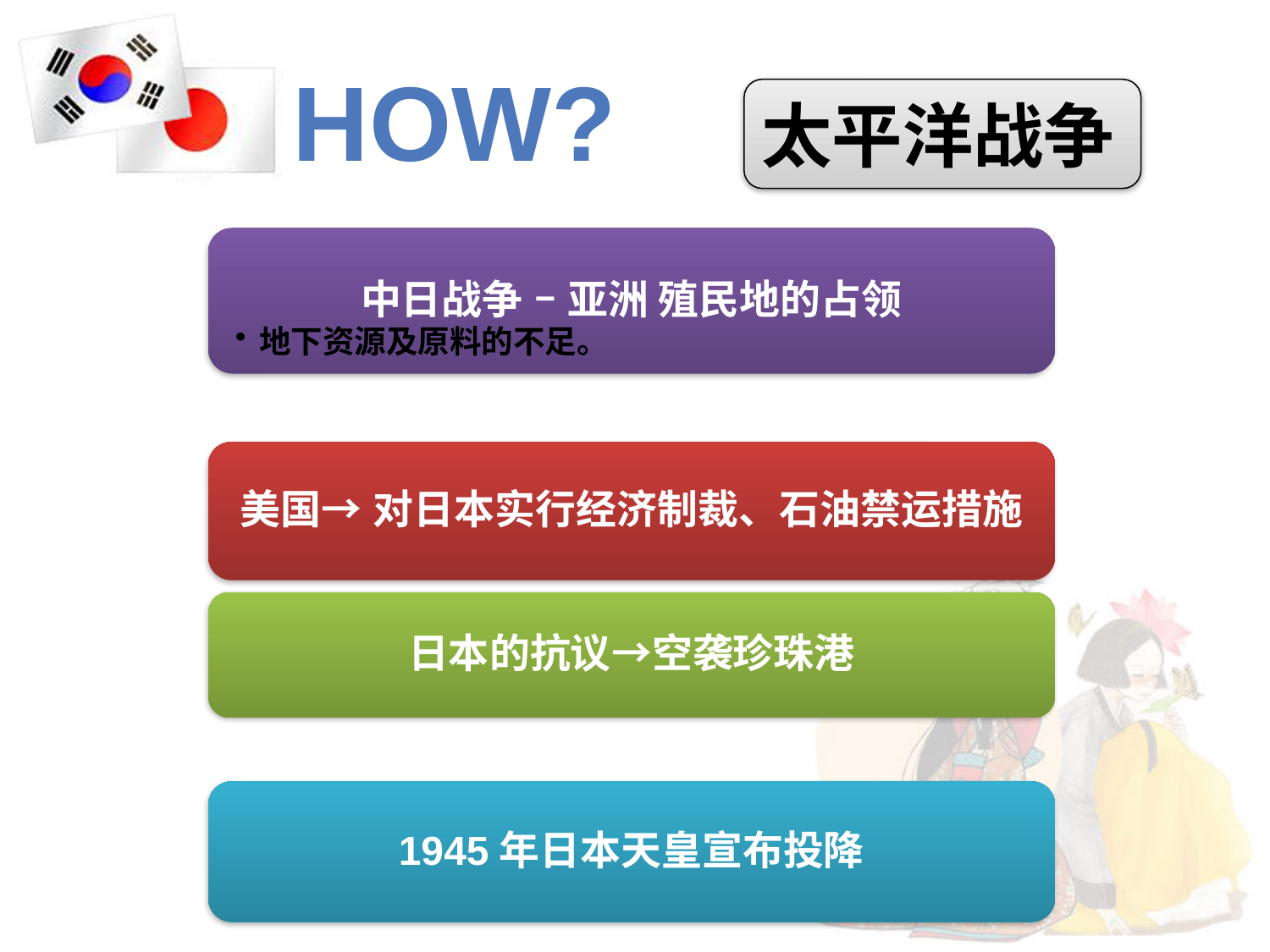

# how?
太平洋战争
美国→ 对日本实行经济制裁、石油禁运措施
日本的抗议→空袭珍珠港
中日战争 – 亚洲 殖民地的占领
地下资源及原料的不足。

1945年日本天皇宣布投降